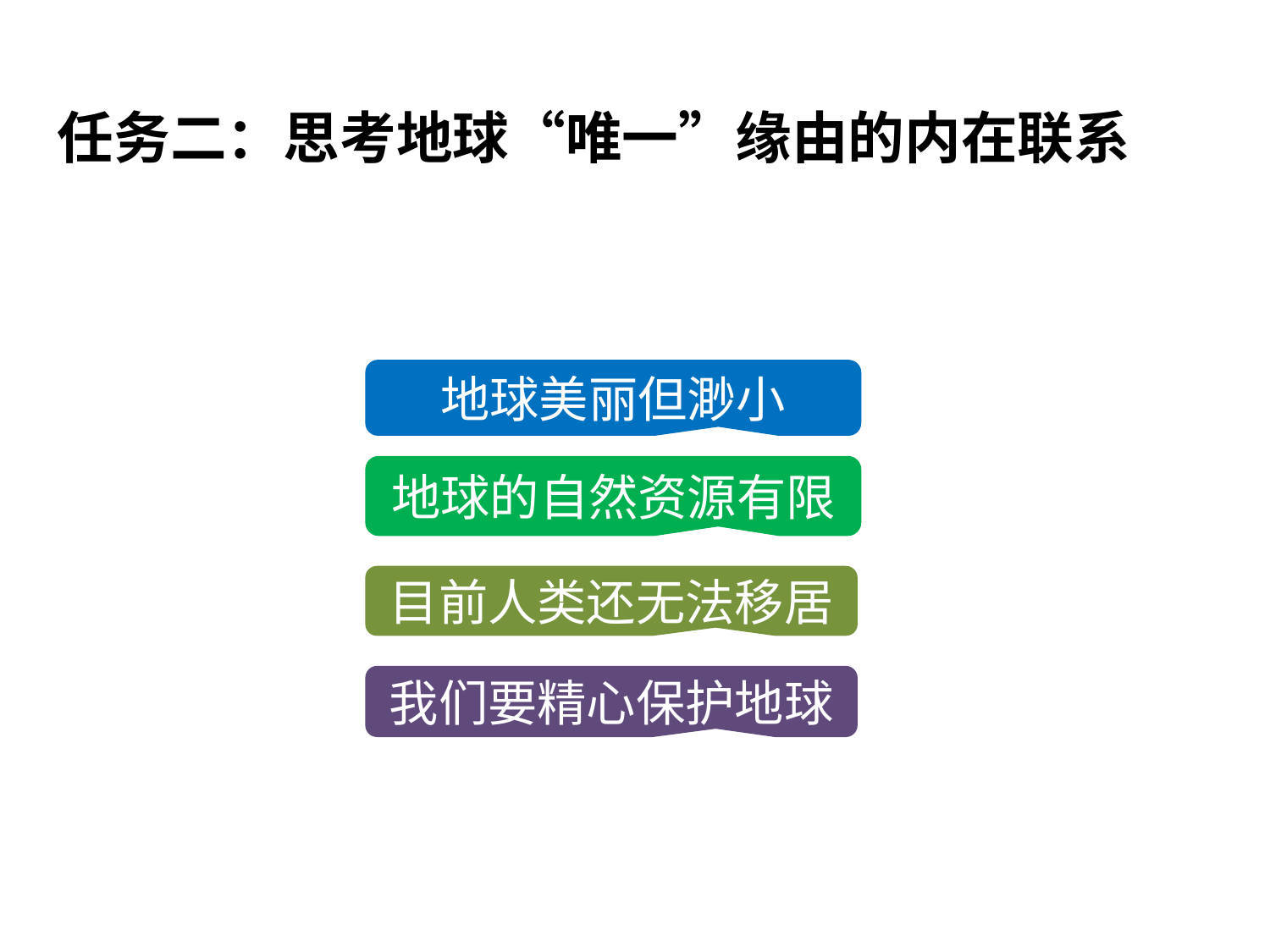

任务二：思考地球“唯一”缘由的内在联系
地球美丽但渺小
地球的自然资源有限
目前人类还无法移居
我们要精心保护地球